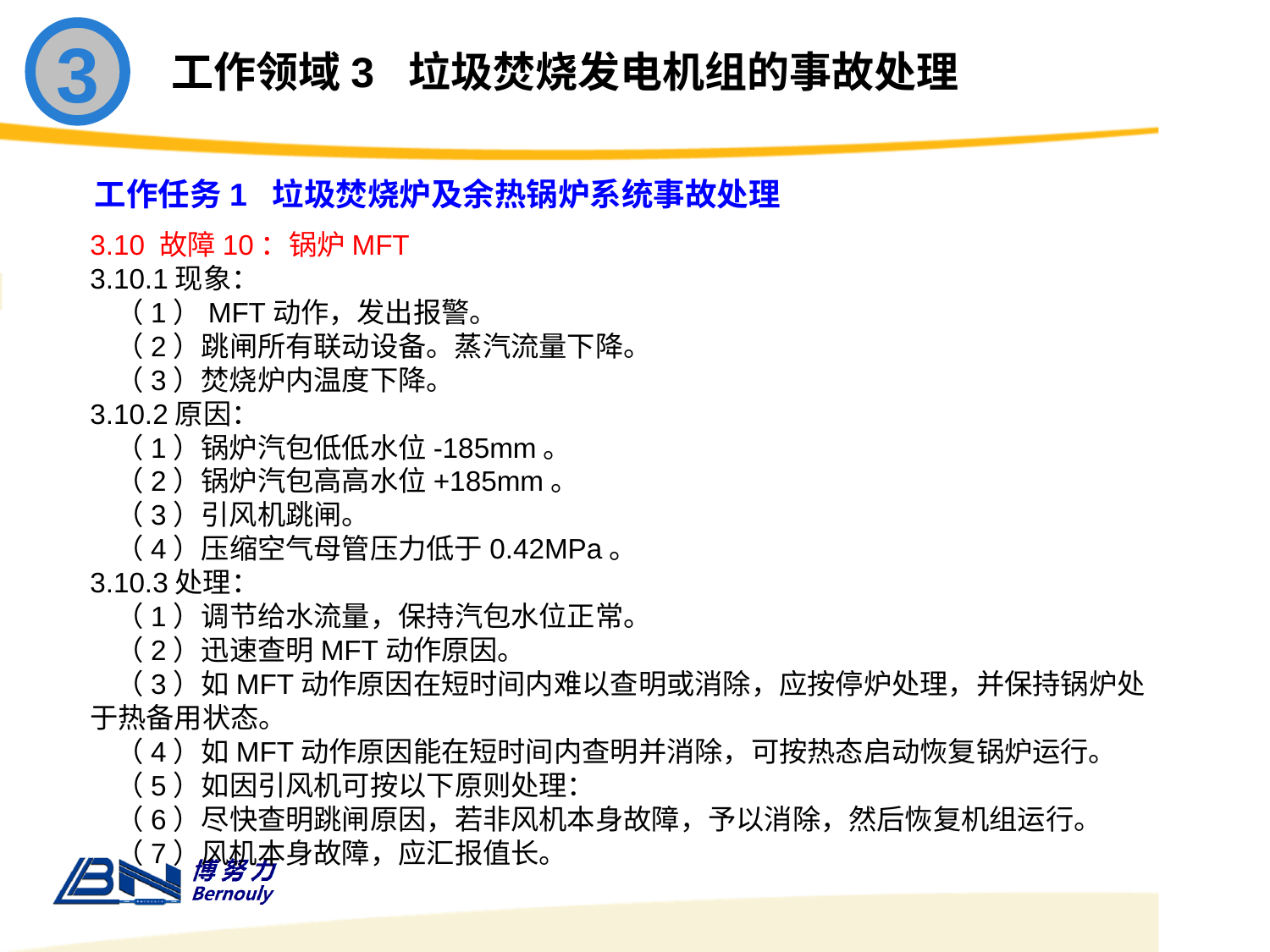

3
工作领域3  垃圾焚烧发电机组的事故处理
工作任务1  垃圾焚烧炉及余热锅炉系统事故处理
3.10 故障10：锅炉MFT
3.10.1现象：
   （1）MFT动作，发出报警。
   （2）跳闸所有联动设备。蒸汽流量下降。
   （3）焚烧炉内温度下降。
3.10.2原因：
   （1）锅炉汽包低低水位-185mm。
   （2）锅炉汽包高高水位+185mm。
   （3）引风机跳闸。
   （4）压缩空气母管压力低于0.42MPa。
3.10.3处理：
   （1）调节给水流量，保持汽包水位正常。
   （2）迅速查明MFT动作原因。
   （3）如MFT动作原因在短时间内难以查明或消除，应按停炉处理，并保持锅炉处于热备用状态。
   （4）如MFT动作原因能在短时间内查明并消除，可按热态启动恢复锅炉运行。
   （5）如因引风机可按以下原则处理：
   （6）尽快查明跳闸原因，若非风机本身故障，予以消除，然后恢复机组运行。
   （7）风机本身故障，应汇报值长。